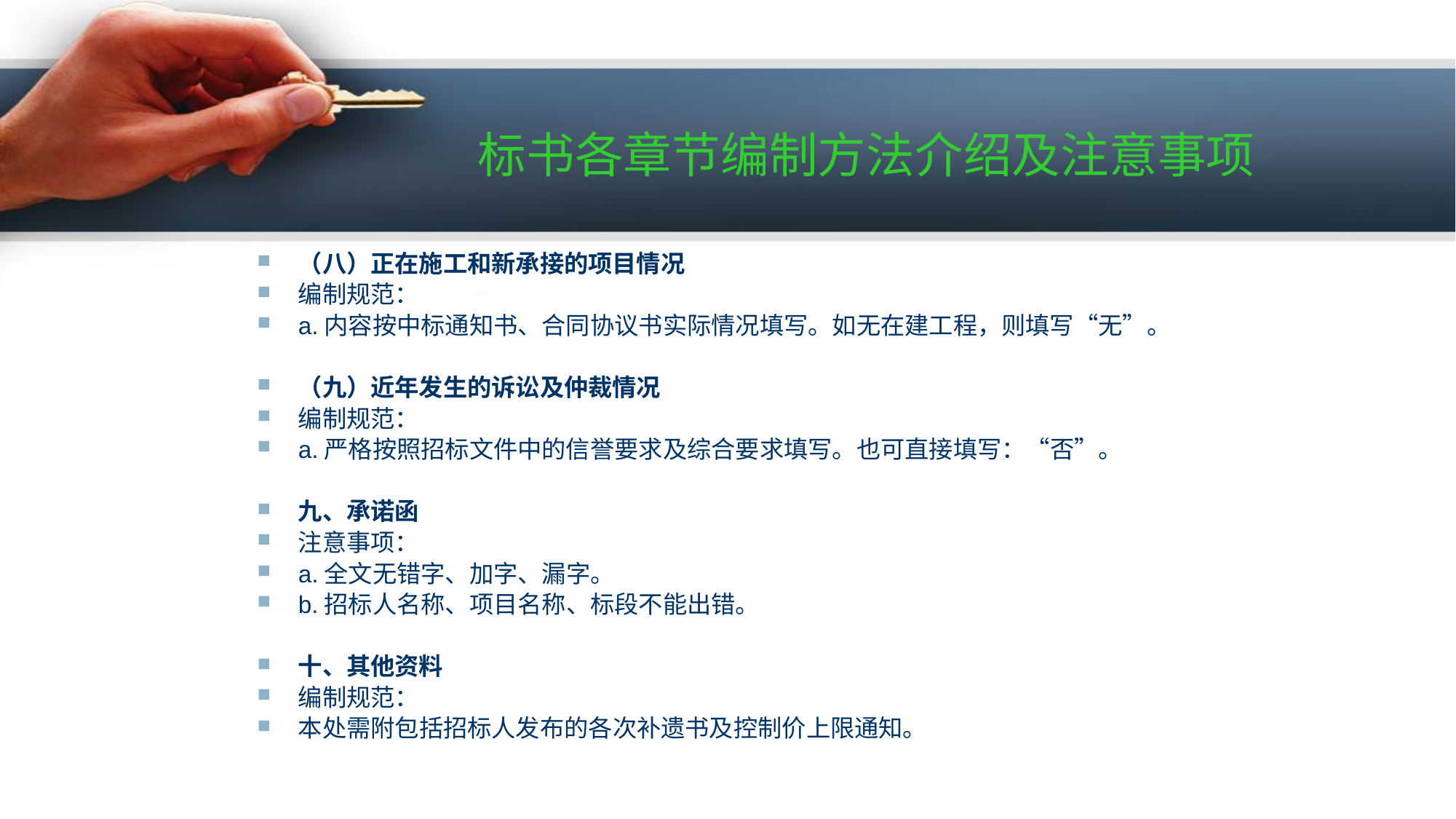

# 标书各章节编制方法介绍及注意事项
（八）正在施工和新承接的项目情况
编制规范：
a.内容按中标通知书、合同协议书实际情况填写。如无在建工程，则填写“无”。

（九）近年发生的诉讼及仲裁情况
编制规范：
a.严格按照招标文件中的信誉要求及综合要求填写。也可直接填写：“否”。

九、承诺函
注意事项：
a.全文无错字、加字、漏字。
b.招标人名称、项目名称、标段不能出错。

十、其他资料
编制规范：
本处需附包括招标人发布的各次补遗书及控制价上限通知。